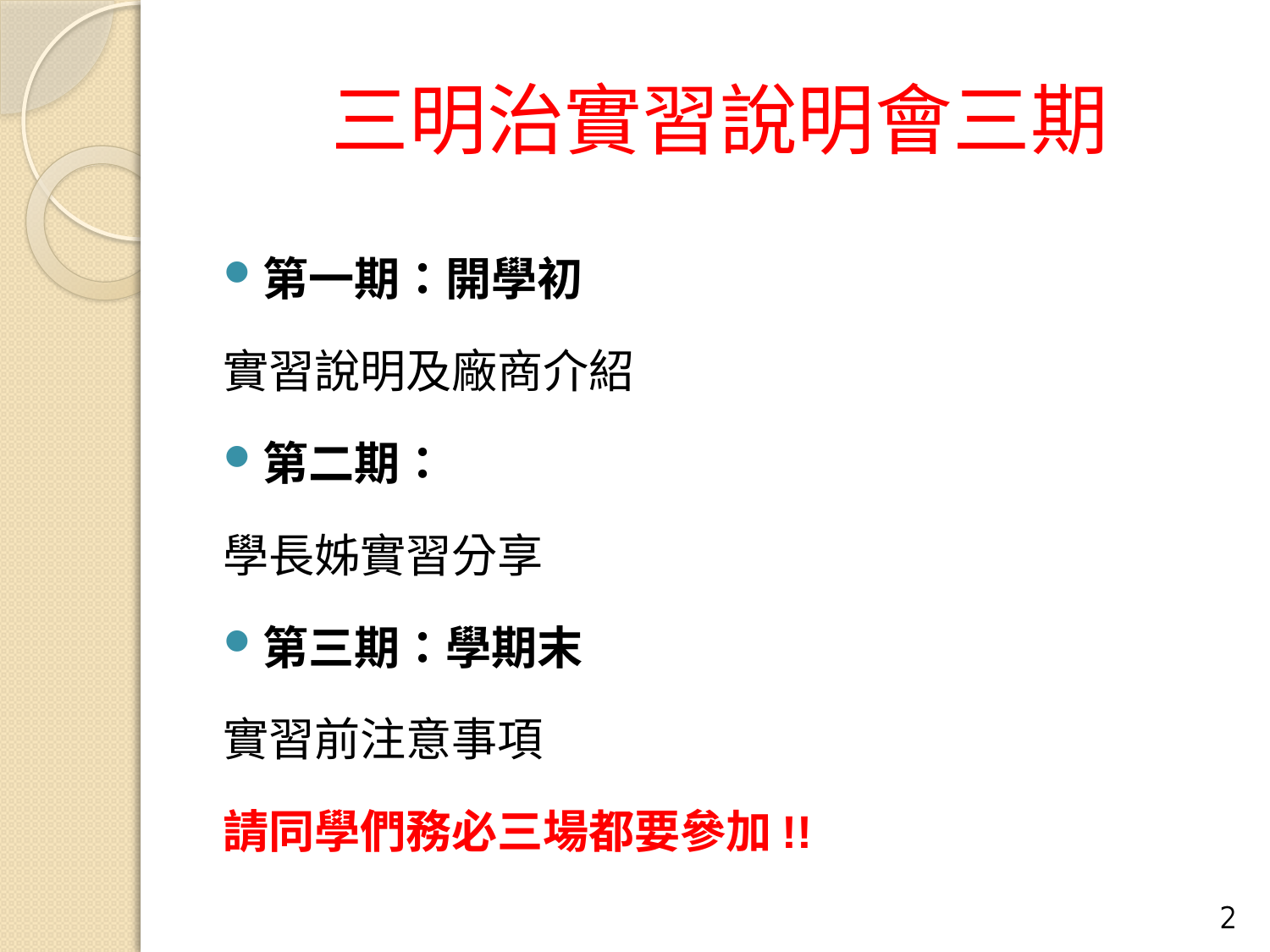

# 三明治實習說明會三期
第一期：開學初
實習說明及廠商介紹
第二期：
學長姊實習分享
第三期：學期末
實習前注意事項
請同學們務必三場都要參加!!

2